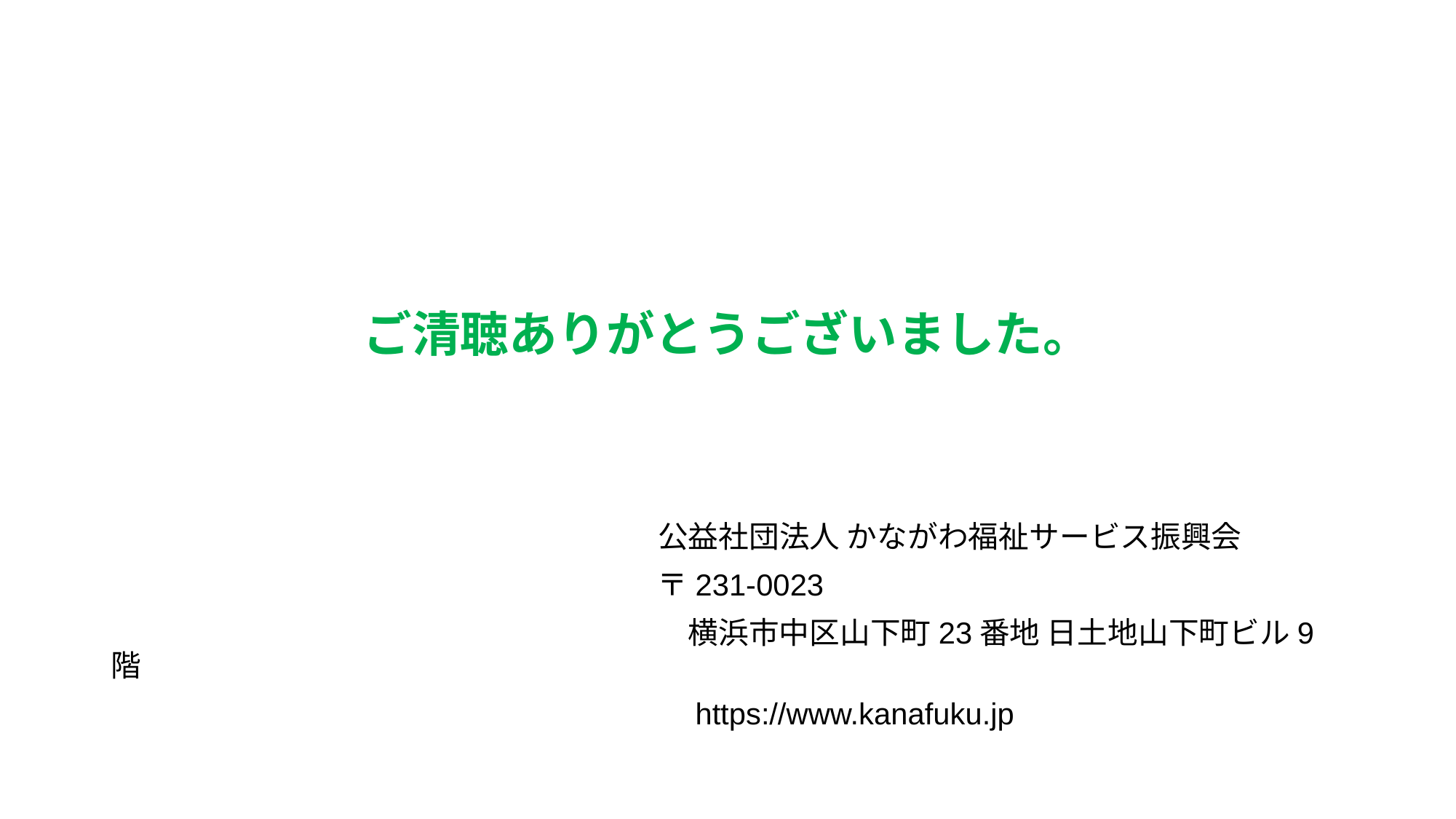

ご清聴ありがとうございました。

　　　　　　　　　　　　　　　　　　公益社団法人 かながわ福祉サービス振興会
　　　　　　　　　　　　　　　　　　〒231-0023
　　　　　　　　　　　　　　　　　　　横浜市中区山下町23番地 日土地山下町ビル9階
　　　　　　　　　　　　　　　　　　　https://www.kanafuku.jp